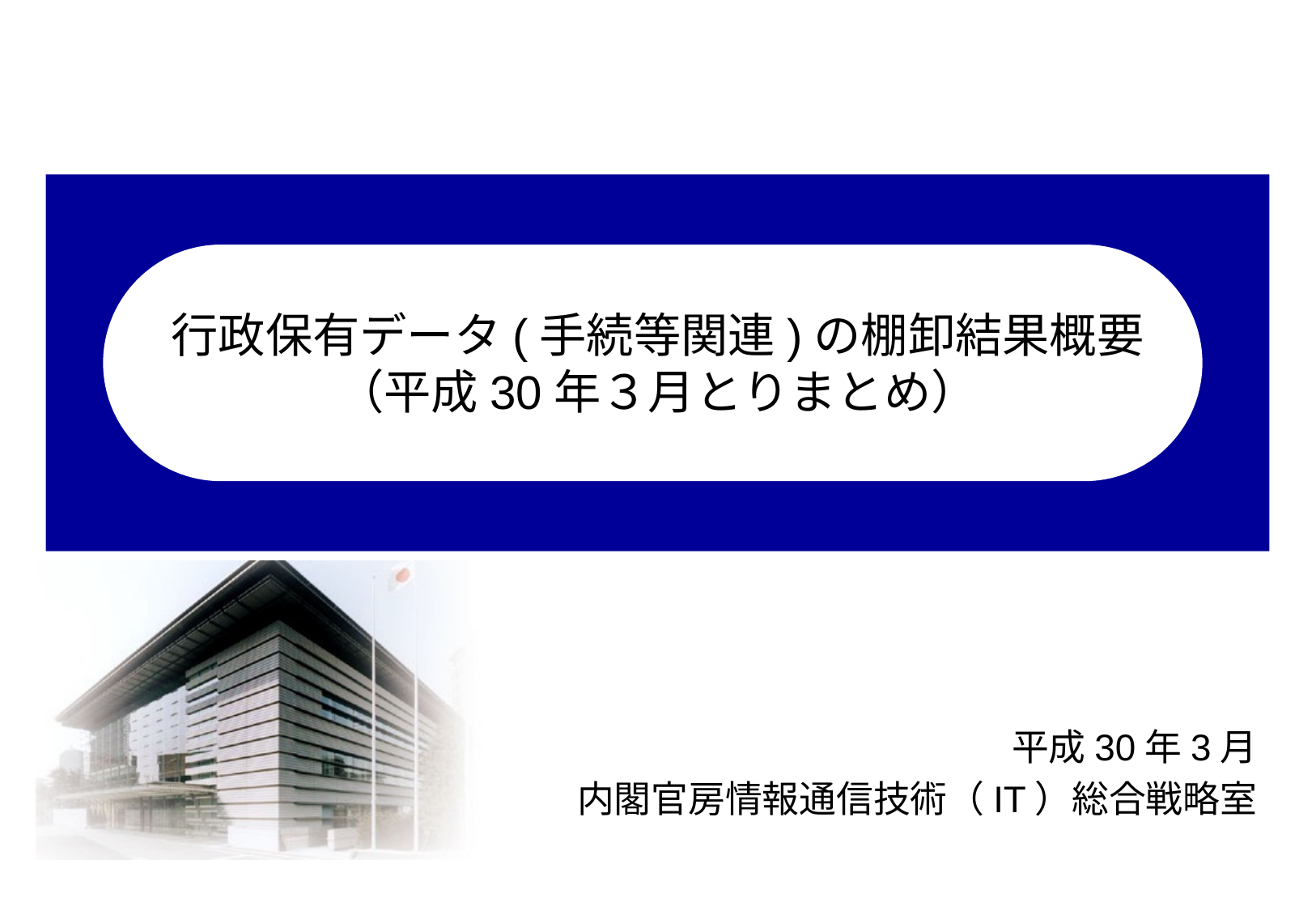

# 行政保有データ(手続等関連)の棚卸結果概要 （平成30年３月とりまとめ）
平成30年3月
内閣官房情報通信技術（IT）総合戦略室